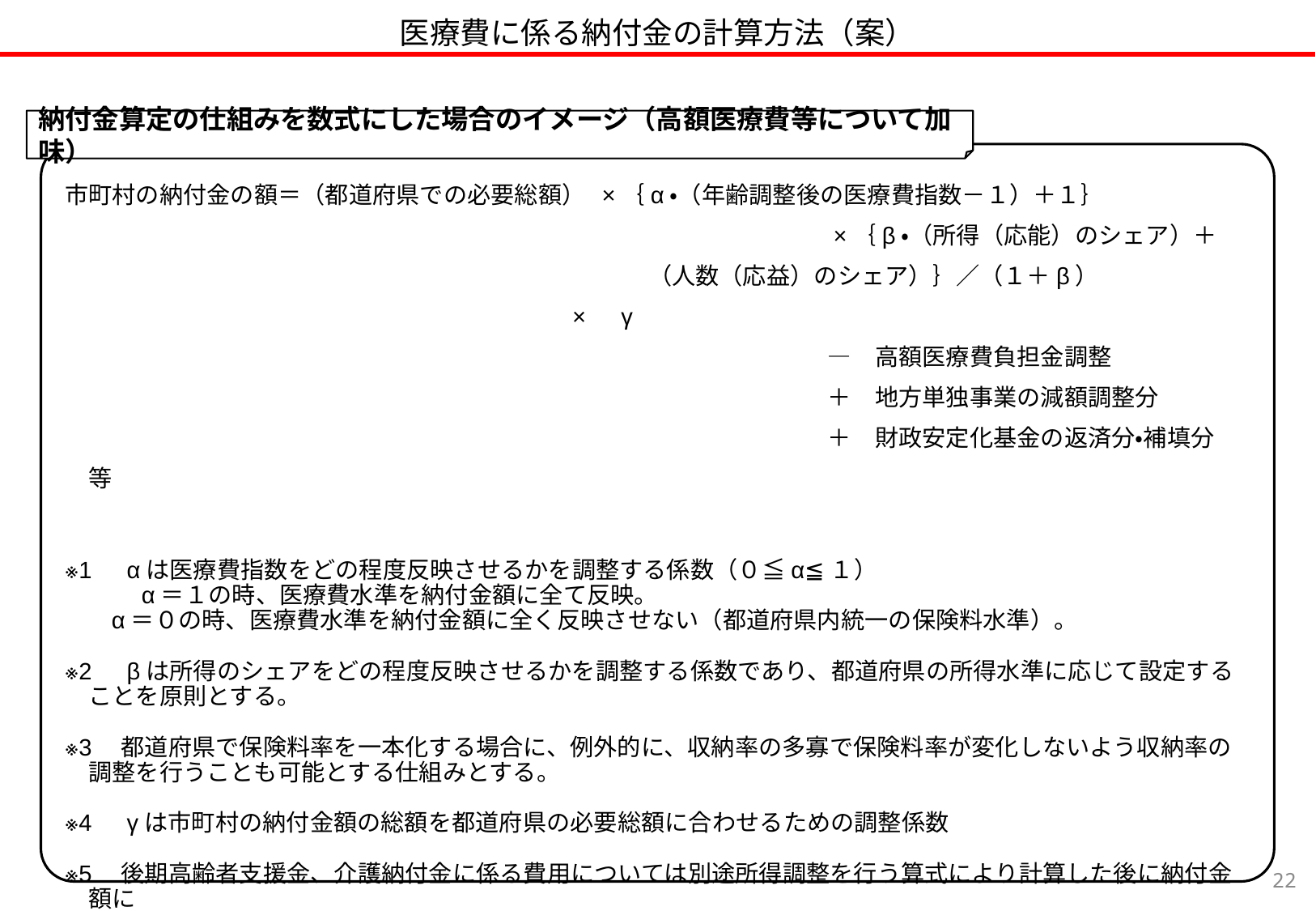

医療費に係る納付金の計算方法（案）
納付金算定の仕組みを数式にした場合のイメージ（高額医療費等について加味）
市町村の納付金の額＝（都道府県での必要総額）  ×｛α・（年齢調整後の医療費指数－１）＋１｝
　　　　　　　　　　　　　　　　　　　　　　　　　　　　　　　　 ×｛β・（所得（応能）のシェア）＋（人数（応益）のシェア）｝／（１＋β）
 ×　γ
　　　　　　　　　　　　　　　　　　　　　　　　　　　　　　　　 ―　高額医療費負担金調整
　　　　　　　　　　　　　　　　　　　　　　　　　　　　　　　　 ＋　地方単独事業の減額調整分
　　　　　　　　　　　　　　　　　　　　　　　　　　　　　　　　 ＋　財政安定化基金の返済分・補填分　等

※1　αは医療費指数をどの程度反映させるかを調整する係数（０≦α≦１）
　　　α＝１の時、医療費水準を納付金額に全て反映。
       α＝０の時、医療費水準を納付金額に全く反映させない（都道府県内統一の保険料水準）。

※2　βは所得のシェアをどの程度反映させるかを調整する係数であり、都道府県の所得水準に応じて設定することを原則とする。

※3　都道府県で保険料率を一本化する場合に、例外的に、収納率の多寡で保険料率が変化しないよう収納率の調整を行うことも可能とする仕組みとする。

※4　γは市町村の納付金額の総額を都道府県の必要総額に合わせるための調整係数

※5　後期高齢者支援金、介護納付金に係る費用については別途所得調整を行う算式により計算した後に納付金額に
　　　　加算することとする。

22